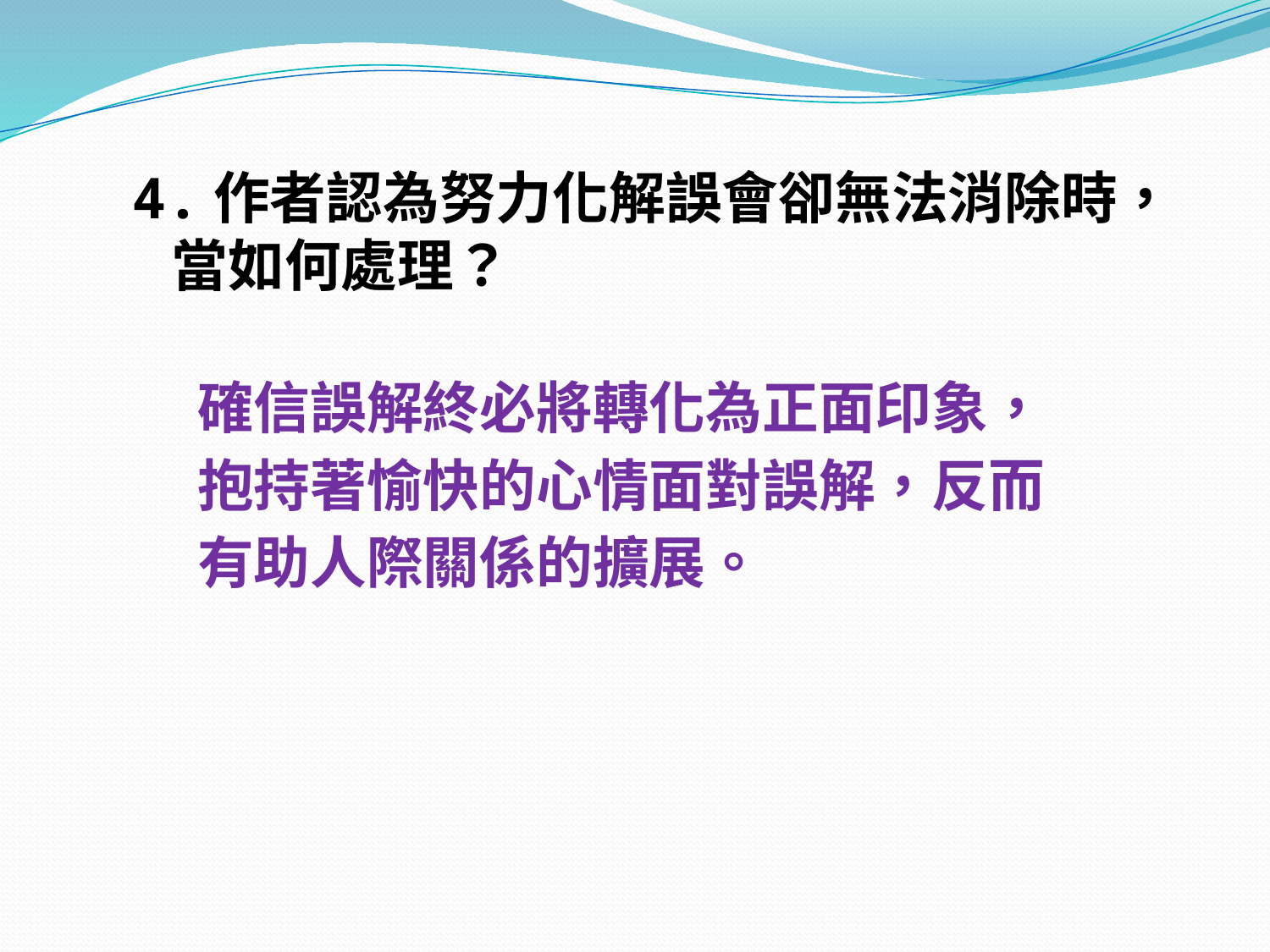

4.作者認為努力化解誤會卻無法消除時，
  當如何處理？
確信誤解終必將轉化為正面印象，抱持著愉快的心情面對誤解，反而有助人際關係的擴展。